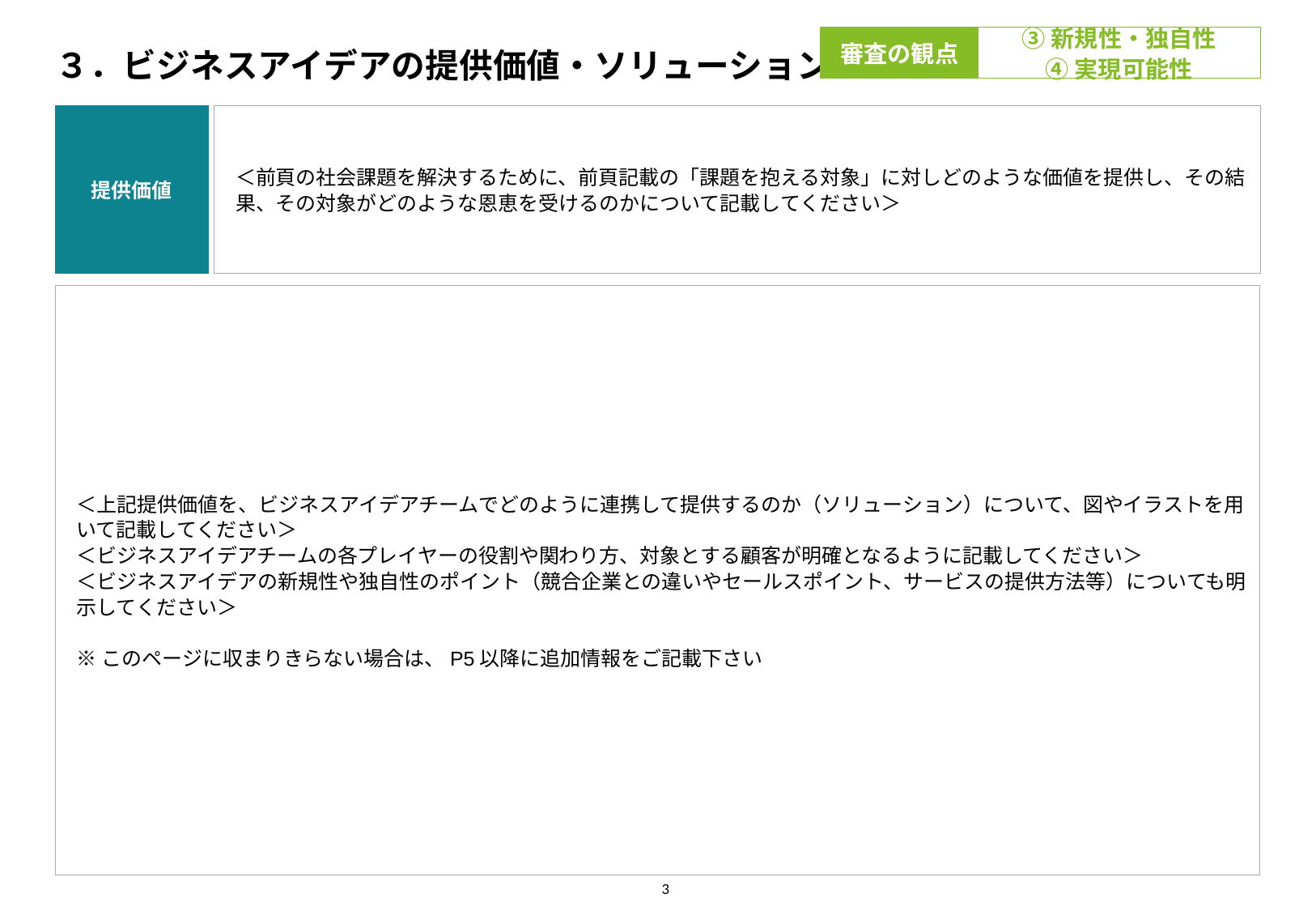

# ３．ビジネスアイデアの提供価値・ソリューション
審査の観点
③新規性・独自性
④実現可能性
提供価値
＜前頁の社会課題を解決するために、前頁記載の「課題を抱える対象」に対しどのような価値を提供し、その結果、その対象がどのような恩恵を受けるのかについて記載してください＞
＜上記提供価値を、ビジネスアイデアチームでどのように連携して提供するのか（ソリューション）について、図やイラストを用いて記載してください＞
＜ビジネスアイデアチームの各プレイヤーの役割や関わり方、対象とする顧客が明確となるように記載してください＞
＜ビジネスアイデアの新規性や独自性のポイント（競合企業との違いやセールスポイント、サービスの提供方法等）についても明示してください＞

※このページに収まりきらない場合は、P5以降に追加情報をご記載下さい
3